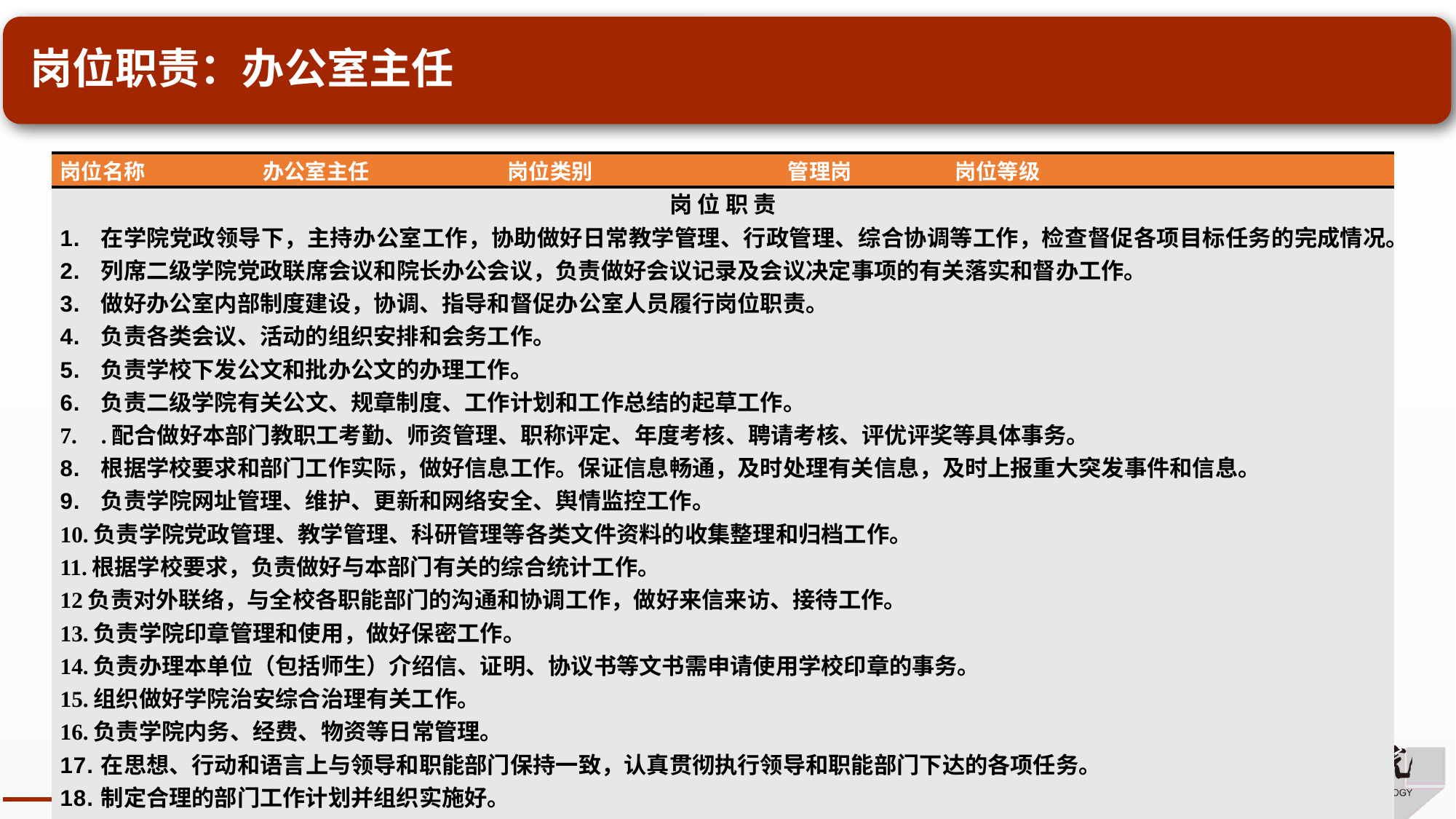

# 岗位职责：办公室主任
| 岗位名称 | 办公室主任 | 岗位类别 | 管理岗 | 岗位等级 |  |
| --- | --- | --- | --- | --- | --- |
| 岗 位 职 责 在学院党政领导下，主持办公室工作，协助做好日常教学管理、行政管理、综合协调等工作，检查督促各项目标任务的完成情况。 列席二级学院党政联席会议和院长办公会议，负责做好会议记录及会议决定事项的有关落实和督办工作。 做好办公室内部制度建设，协调、指导和督促办公室人员履行岗位职责。 负责各类会议、活动的组织安排和会务工作。 负责学校下发公文和批办公文的办理工作。 负责二级学院有关公文、规章制度、工作计划和工作总结的起草工作。 .配合做好本部门教职工考勤、师资管理、职称评定、年度考核、聘请考核、评优评奖等具体事务。 根据学校要求和部门工作实际，做好信息工作。保证信息畅通，及时处理有关信息，及时上报重大突发事件和信息。 负责学院网址管理、维护、更新和网络安全、舆情监控工作。 10.负责学院党政管理、教学管理、科研管理等各类文件资料的收集整理和归档工作。 11.根据学校要求，负责做好与本部门有关的综合统计工作。 12负责对外联络，与全校各职能部门的沟通和协调工作，做好来信来访、接待工作。 13.负责学院印章管理和使用，做好保密工作。 14.负责办理本单位（包括师生）介绍信、证明、协议书等文书需申请使用学校印章的事务。 15.组织做好学院治安综合治理有关工作。 16.负责学院内务、经费、物资等日常管理。 在思想、行动和语言上与领导和职能部门保持一致，认真贯彻执行领导和职能部门下达的各项任务。 制定合理的部门工作计划并组织实施好。 19. 积极组织部门人员开展社会服务，协助与配合专业系和大学英语教学部做好培训与创收工作。 20. 完成领导交办的各项工作。 |  |  |  |  |  |